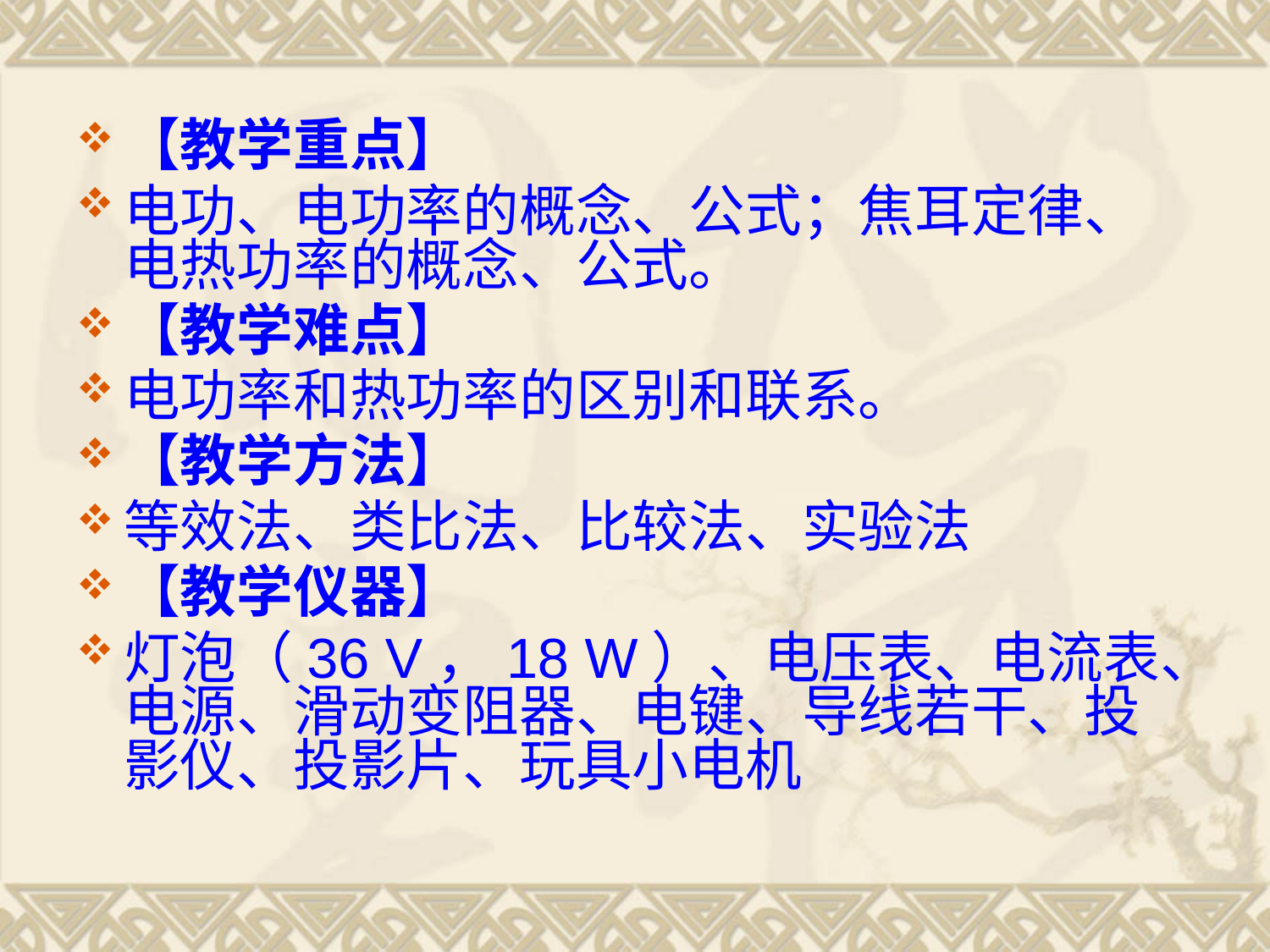

【教学重点】
电功、电功率的概念、公式；焦耳定律、电热功率的概念、公式。
【教学难点】
电功率和热功率的区别和联系。
【教学方法】
等效法、类比法、比较法、实验法
【教学仪器】
灯泡（36 V，18 W）、电压表、电流表、电源、滑动变阻器、电键、导线若干、投影仪、投影片、玩具小电机